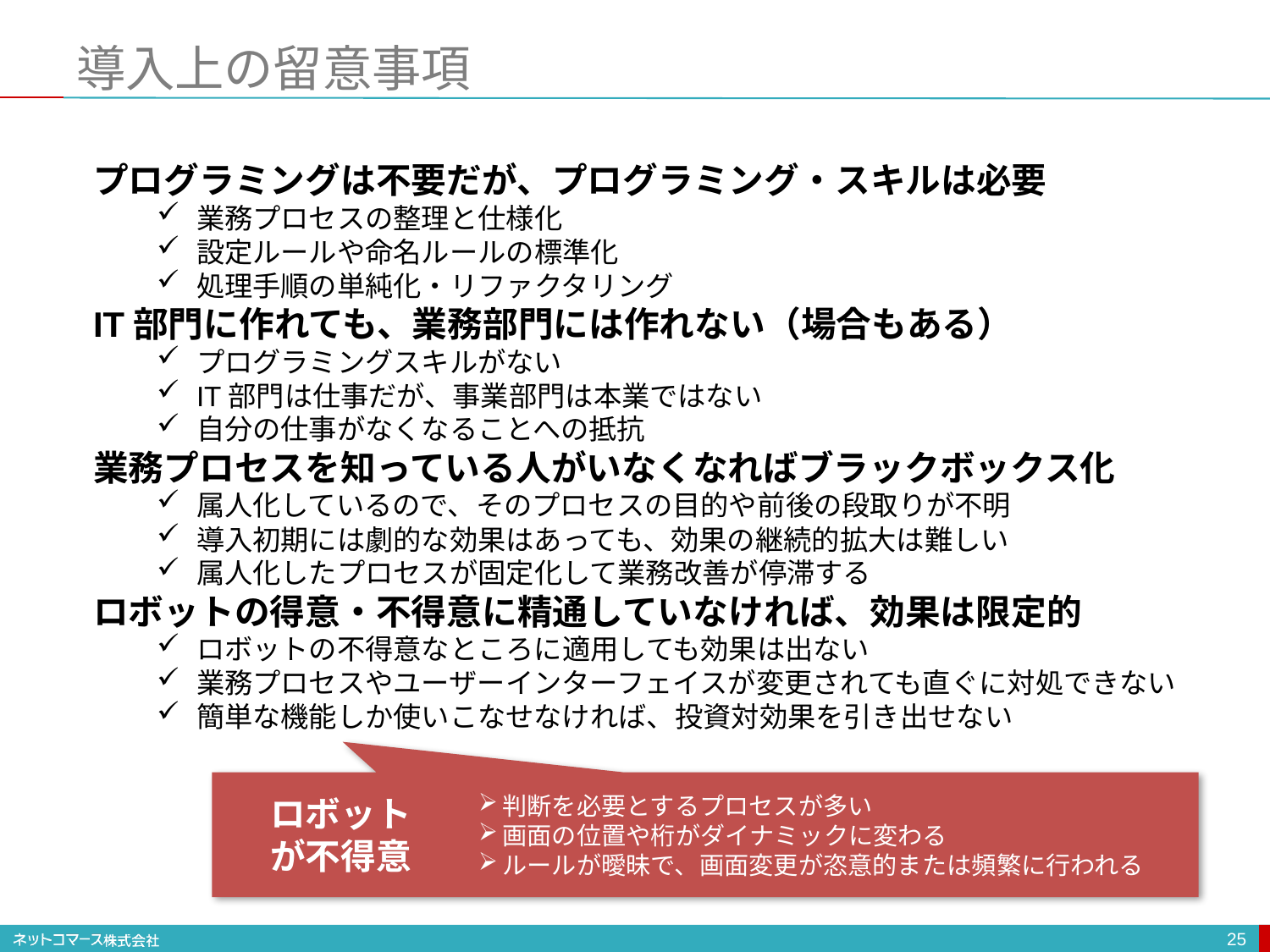

# 導入上の留意事項
プログラミングは不要だが、プログラミング・スキルは必要
業務プロセスの整理と仕様化
設定ルールや命名ルールの標準化
処理手順の単純化・リファクタリング
IT部門に作れても、業務部門には作れない（場合もある）
プログラミングスキルがない
IT部門は仕事だが、事業部門は本業ではない
自分の仕事がなくなることへの抵抗
業務プロセスを知っている人がいなくなればブラックボックス化
属人化しているので、そのプロセスの目的や前後の段取りが不明
導入初期には劇的な効果はあっても、効果の継続的拡大は難しい
属人化したプロセスが固定化して業務改善が停滞する
ロボットの得意・不得意に精通していなければ、効果は限定的
ロボットの不得意なところに適用しても効果は出ない
業務プロセスやユーザーインターフェイスが変更されても直ぐに対処できない
簡単な機能しか使いこなせなければ、投資対効果を引き出せない
判断を必要とするプロセスが多い
画面の位置や桁がダイナミックに変わる
ルールが曖昧で、画面変更が恣意的または頻繁に行われる
ロボット
が不得意
25